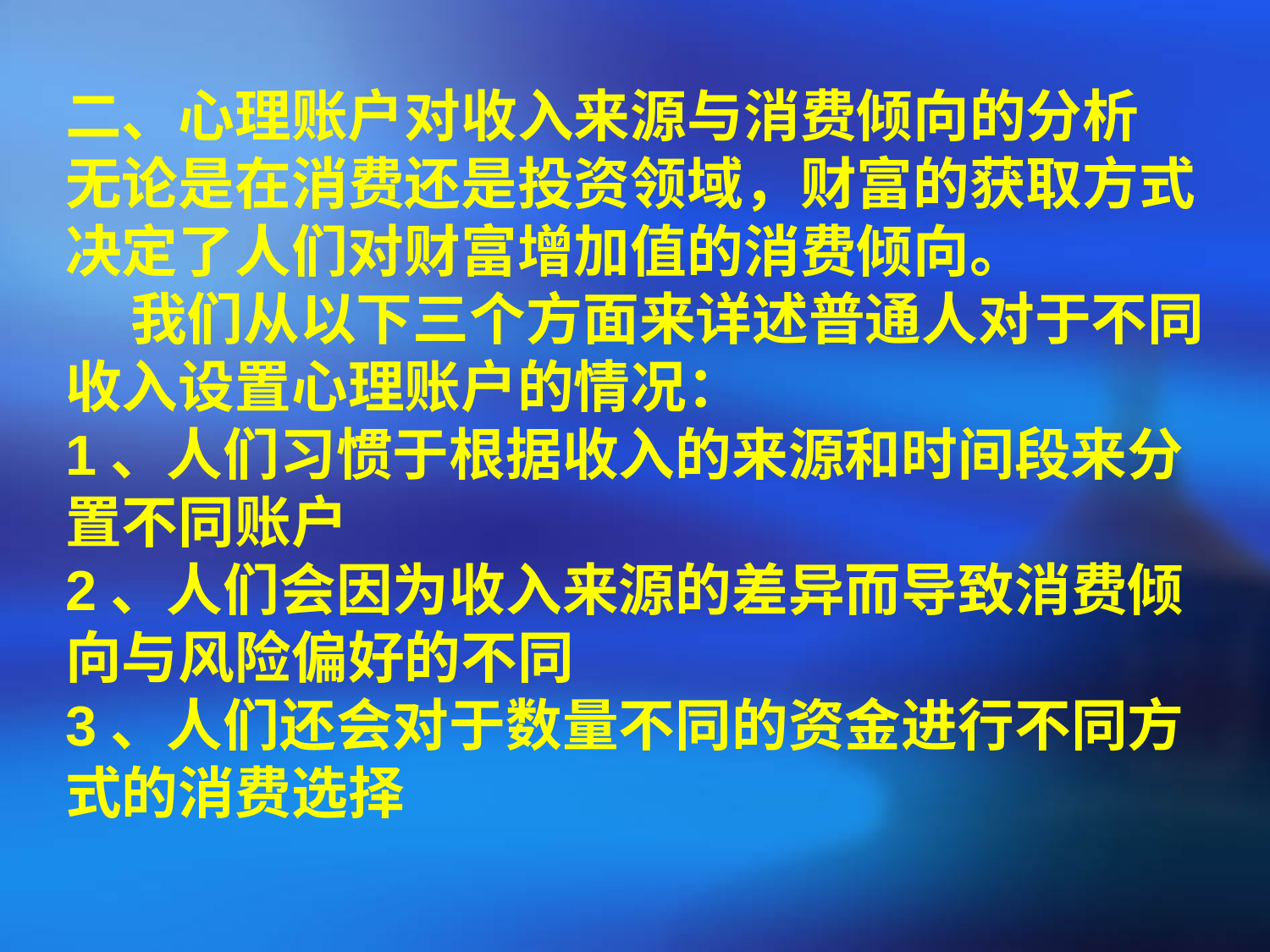

二、心理账户对收入来源与消费倾向的分析
无论是在消费还是投资领域，财富的获取方式决定了人们对财富增加值的消费倾向。
    我们从以下三个方面来详述普通人对于不同收入设置心理账户的情况：
1、人们习惯于根据收入的来源和时间段来分置不同账户
2、人们会因为收入来源的差异而导致消费倾向与风险偏好的不同
3、人们还会对于数量不同的资金进行不同方式的消费选择